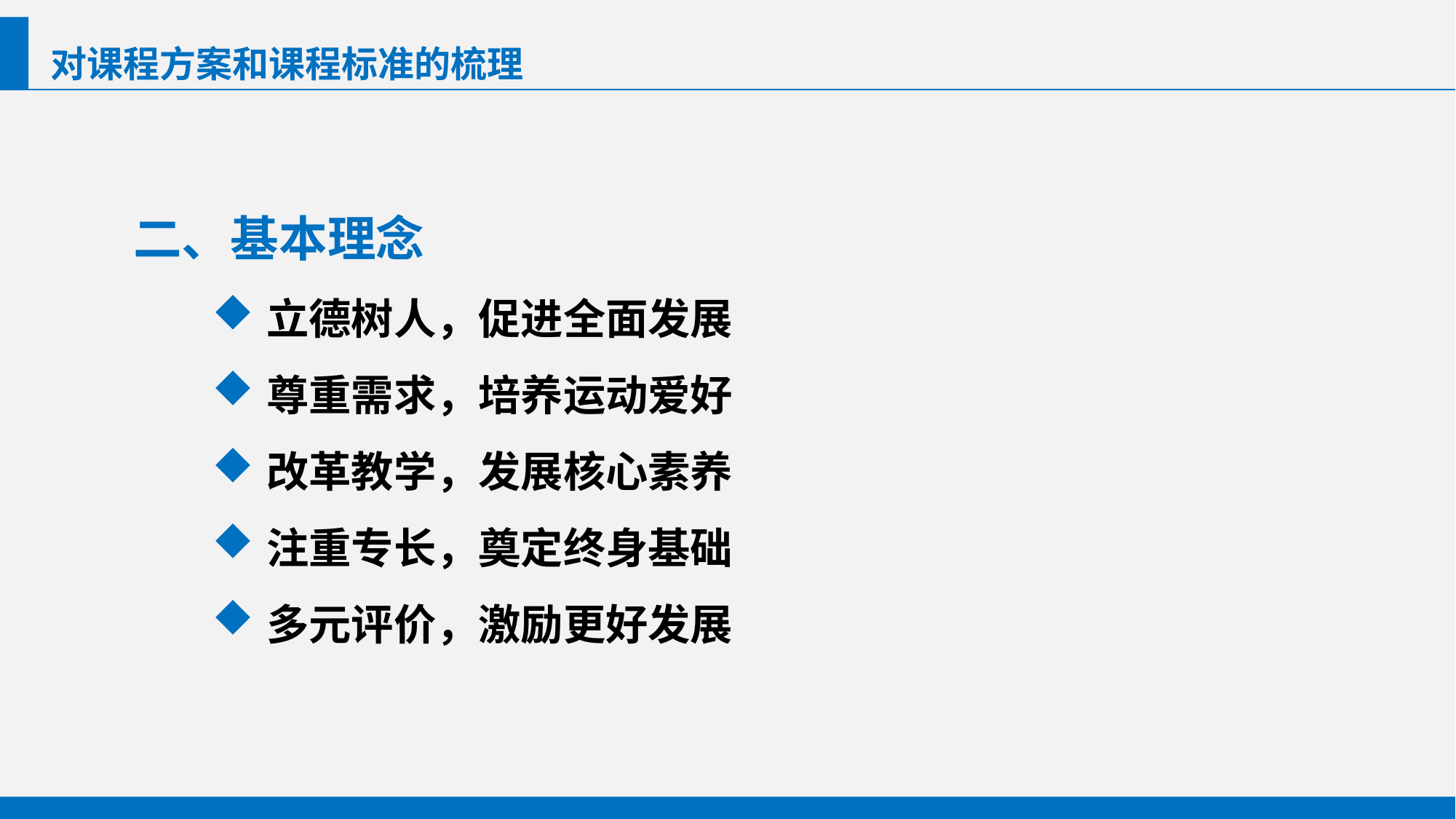

对课程方案和课程标准的梳理
二、基本理念
立德树人，促进全面发展
尊重需求，培养运动爱好
改革教学，发展核心素养
注重专长，奠定终身基础
多元评价，激励更好发展